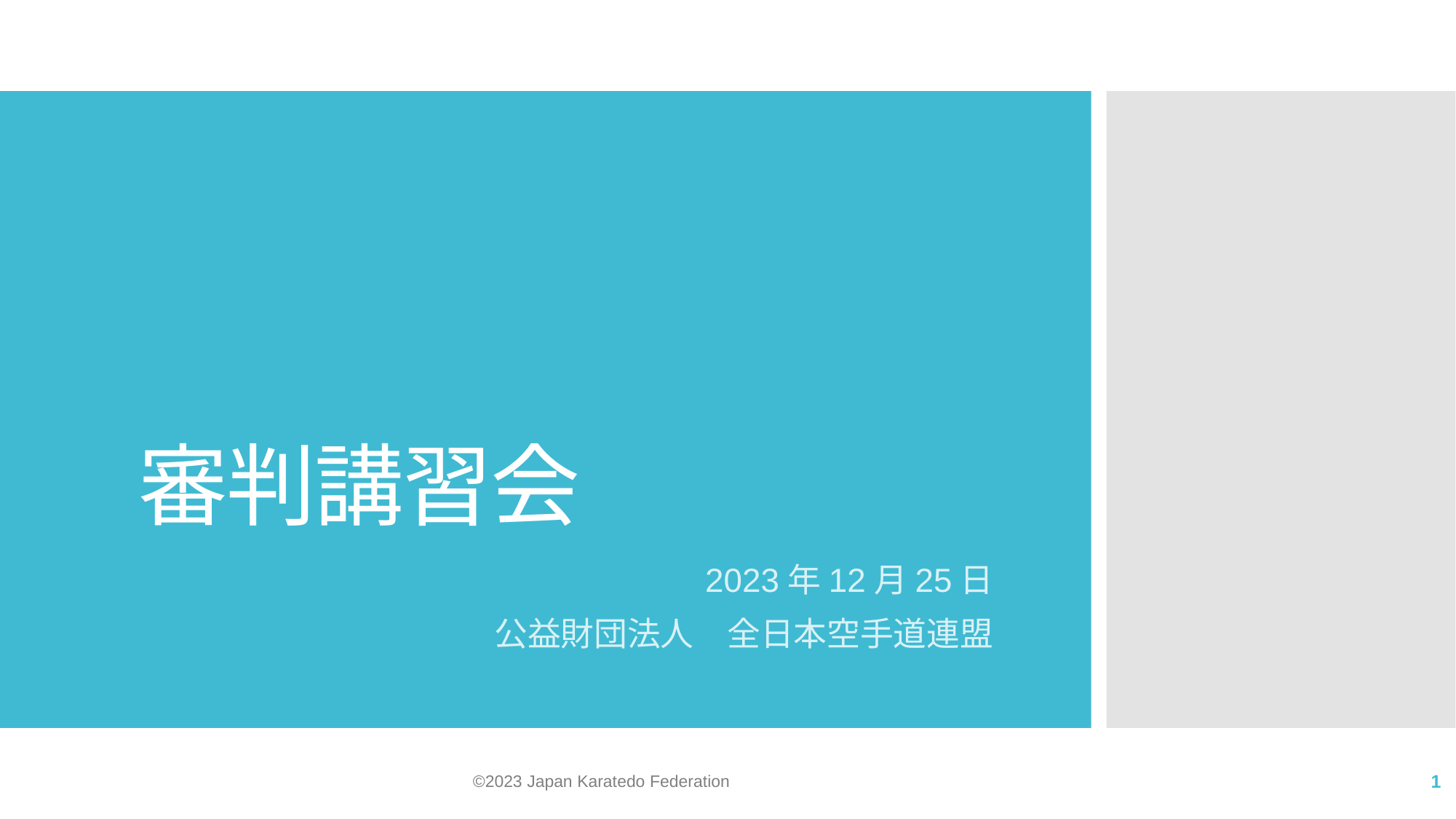

# 審判講習会
2023年12月25日
公益財団法人　全日本空手道連盟
©️2023 Japan Karatedo Federation
1